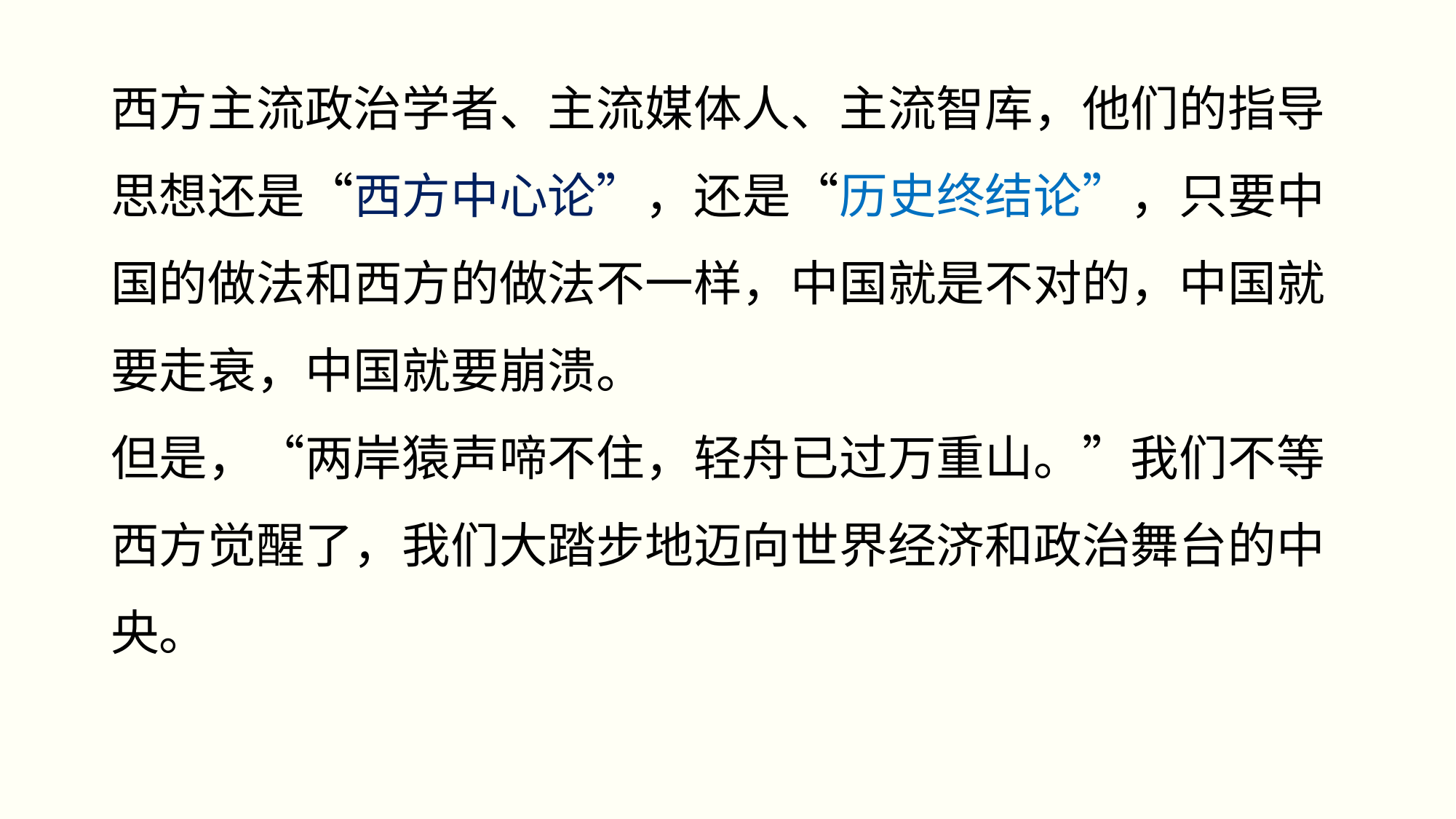

# 西方主流政治学者、主流媒体人、主流智库，他们的指导思想还是“西方中心论”，还是“历史终结论”，只要中国的做法和西方的做法不一样，中国就是不对的，中国就要走衰，中国就要崩溃。 但是，“两岸猿声啼不住，轻舟已过万重山。”我们不等西方觉醒了，我们大踏步地迈向世界经济和政治舞台的中央。